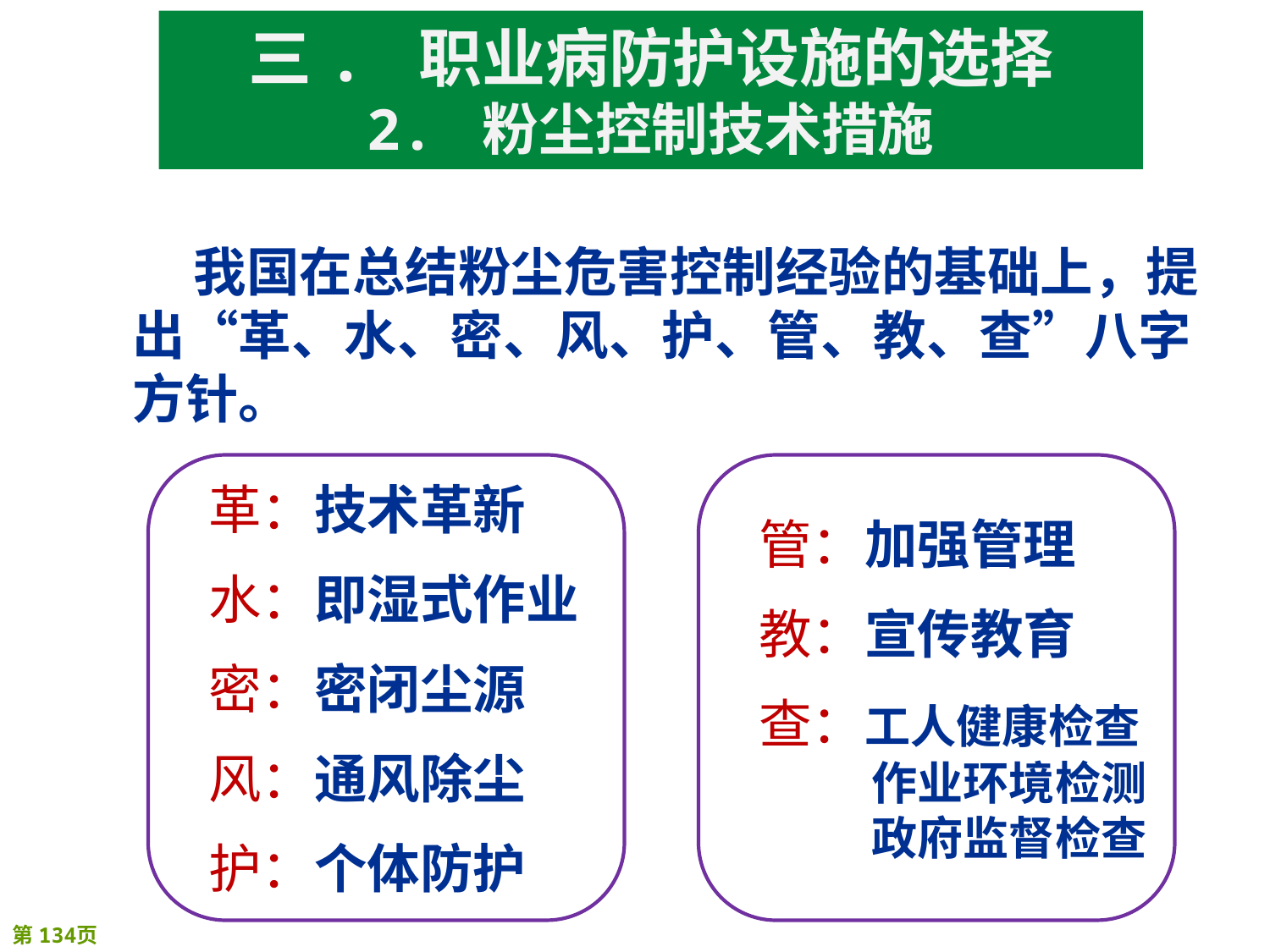

# 三. 职业病防护设施的选择 2. 粉尘控制技术措施
    我国在总结粉尘危害控制经验的基础上，提出“革、水、密、风、护、管、教、查”八字方针。

革：技术革新
水：即湿式作业
密：密闭尘源
风：通风除尘
护：个体防护
管：加强管理
教：宣传教育
查：工人健康检查作业环境检测政府监督检查